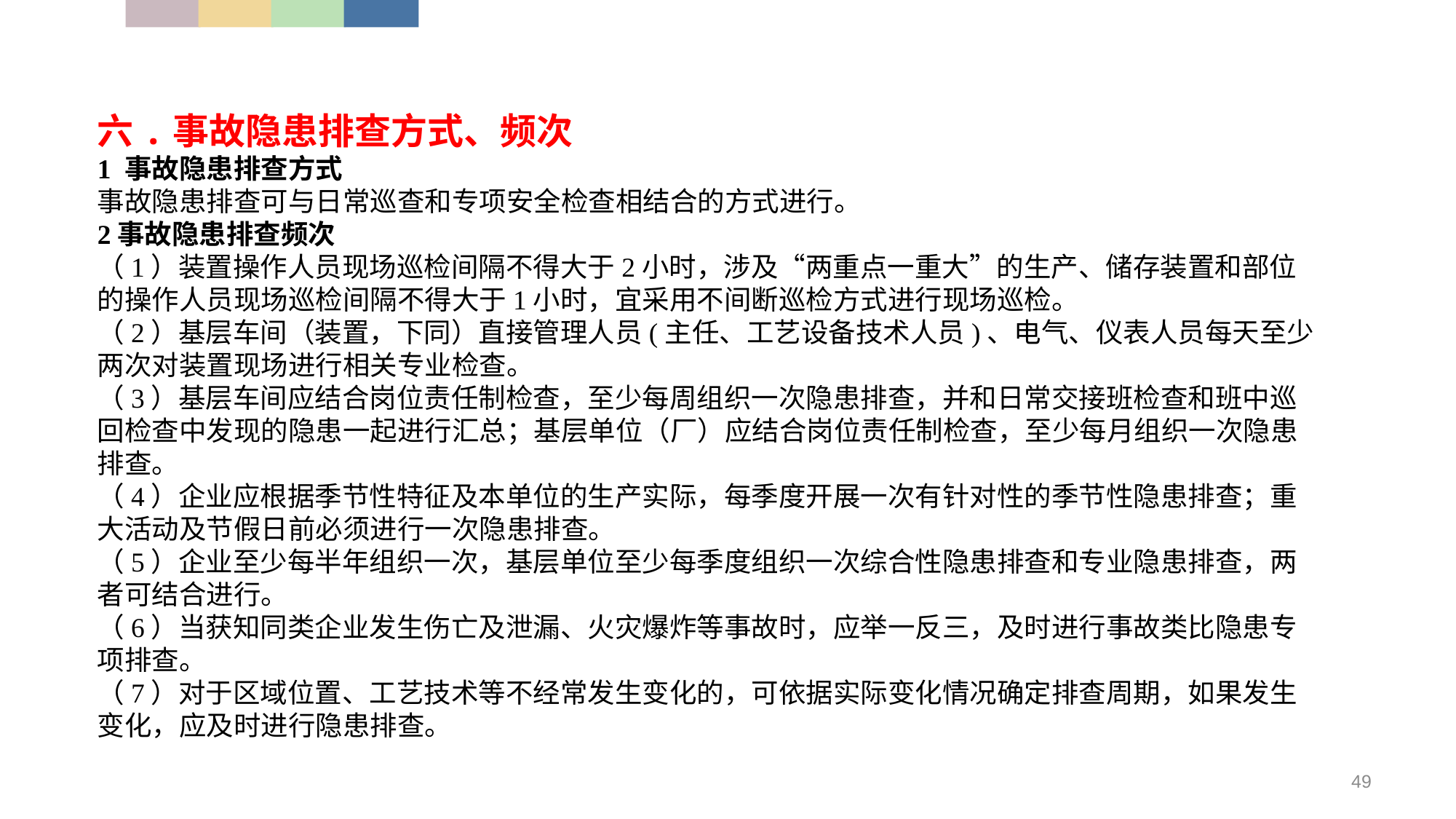

六.事故隐患排查方式、频次
1 事故隐患排查方式
事故隐患排查可与日常巡查和专项安全检查相结合的方式进行。
2事故隐患排查频次
（1）装置操作人员现场巡检间隔不得大于2小时，涉及“两重点一重大”的生产、储存装置和部位的操作人员现场巡检间隔不得大于1小时，宜采用不间断巡检方式进行现场巡检。
（2）基层车间（装置，下同）直接管理人员(主任、工艺设备技术人员)、电气、仪表人员每天至少两次对装置现场进行相关专业检查。
（3）基层车间应结合岗位责任制检查，至少每周组织一次隐患排查，并和日常交接班检查和班中巡回检查中发现的隐患一起进行汇总；基层单位（厂）应结合岗位责任制检查，至少每月组织一次隐患排查。
（4）企业应根据季节性特征及本单位的生产实际，每季度开展一次有针对性的季节性隐患排查；重大活动及节假日前必须进行一次隐患排查。
（5）企业至少每半年组织一次，基层单位至少每季度组织一次综合性隐患排查和专业隐患排查，两者可结合进行。
（6）当获知同类企业发生伤亡及泄漏、火灾爆炸等事故时，应举一反三，及时进行事故类比隐患专项排查。
（7）对于区域位置、工艺技术等不经常发生变化的，可依据实际变化情况确定排查周期，如果发生变化，应及时进行隐患排查。
49